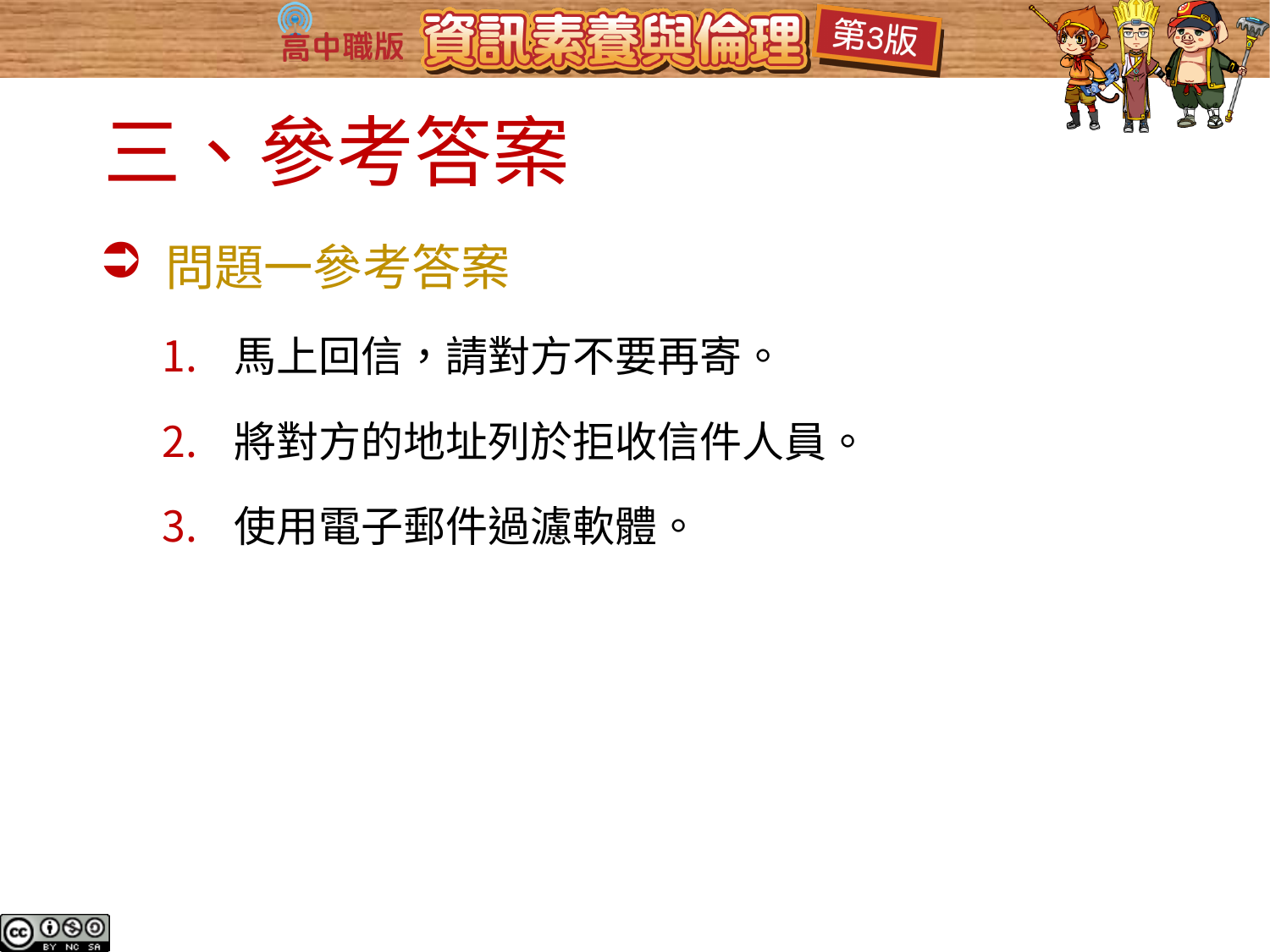

# 三、參考答案

 問題一參考答案
馬上回信，請對方不要再寄。
將對方的地址列於拒收信件人員。
使用電子郵件過濾軟體。